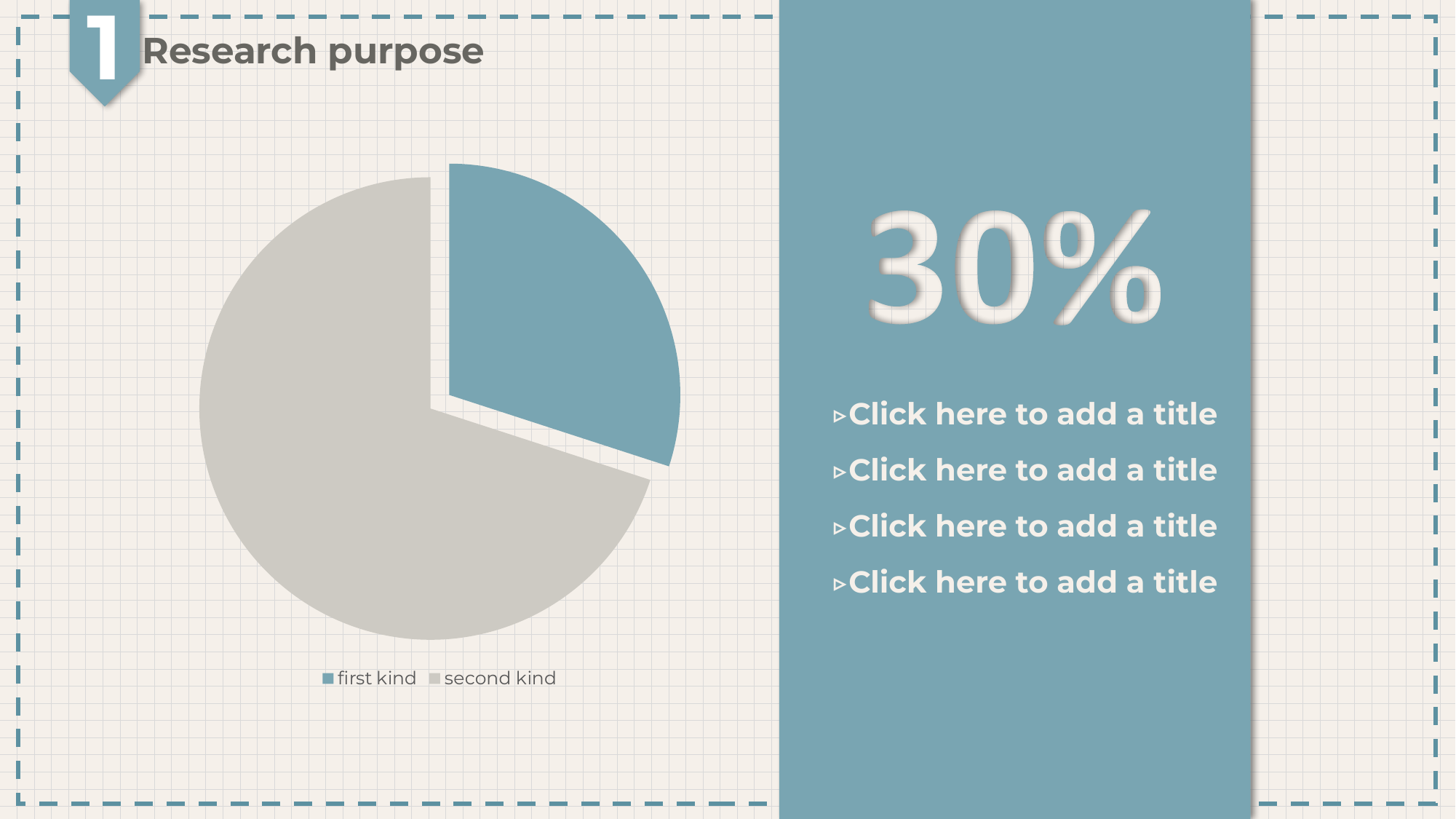

1

Research purpose

### Chart

| Category | 销售额 |
|---|---|
| first kind | 0.3 |
| second kind | 0.7 |
▷Click here to add a title
▷Click here to add a title
▷Click here to add a title
▷Click here to add a title